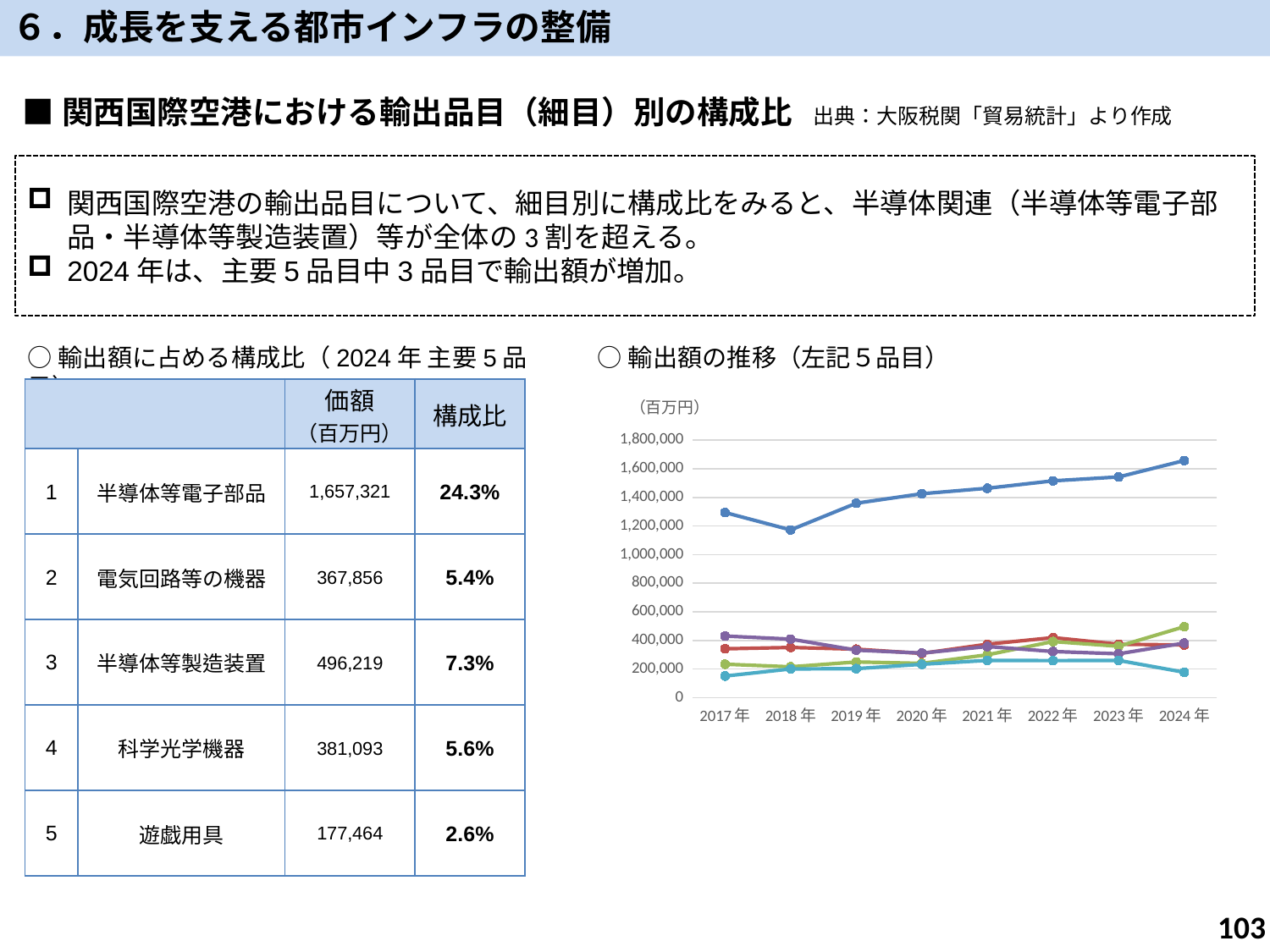

６．成長を支える都市インフラの整備
■関西国際空港における輸出品目（細目）別の構成比　出典：大阪税関「貿易統計」より作成
関西国際空港の輸出品目について、細目別に構成比をみると、半導体関連（半導体等電子部品・半導体等製造装置）等が全体の3割を超える。
2024年は、主要5品目中3品目で輸出額が増加。
○輸出額に占める構成比（2024年 主要5品目）
○輸出額の推移（左記５品目）
|  |  | 価額 （百万円） | 構成比 |
| --- | --- | --- | --- |
| 1 | 半導体等電子部品 | 1,657,321 | 24.3% |
| 2 | 電気回路等の機器 | 367,856 | 5.4% |
| 3 | 半導体等製造装置 | 496,219 | 7.3% |
| 4 | 科学光学機器 | 381,093 | 5.6% |
| 5 | 遊戯用具 | 177,464 | 2.6% |

### Chart

| Category | 半導体等電子部品 | 電気回路等の機器 | 半導体等製造装置 | 科学光学機器 | 遊戯用具 |
|---|---|---|---|---|---|
| 2017年 | 1294041.0 | 341559.0 | 233958.0 | 430375.0 | 151144.0 |
| 2018年 | 1172743.0 | 350854.0 | 215568.0 | 409306.0 | 200673.0 |
| 2019年 | 1359138.0 | 338799.0 | 249660.0 | 331909.0 | 202847.0 |
| 2020年 | 1425389.0 | 309116.0 | 239885.0 | 311482.0 | 233051.0 |
| 2021年 | 1463713.0 | 373345.0 | 299321.0 | 357377.0 | 260310.0 |
| 2022年 | 1515491.0 | 419496.0 | 391992.0 | 322442.0 | 258931.0 |
| 2023年 | 1542928.0 | 373345.0 | 359205.0 | 306375.0 | 260310.0 |
| 2024年 | 1657321.0 | 367856.0 | 496219.0 | 381093.0 | 177464.0 |
103